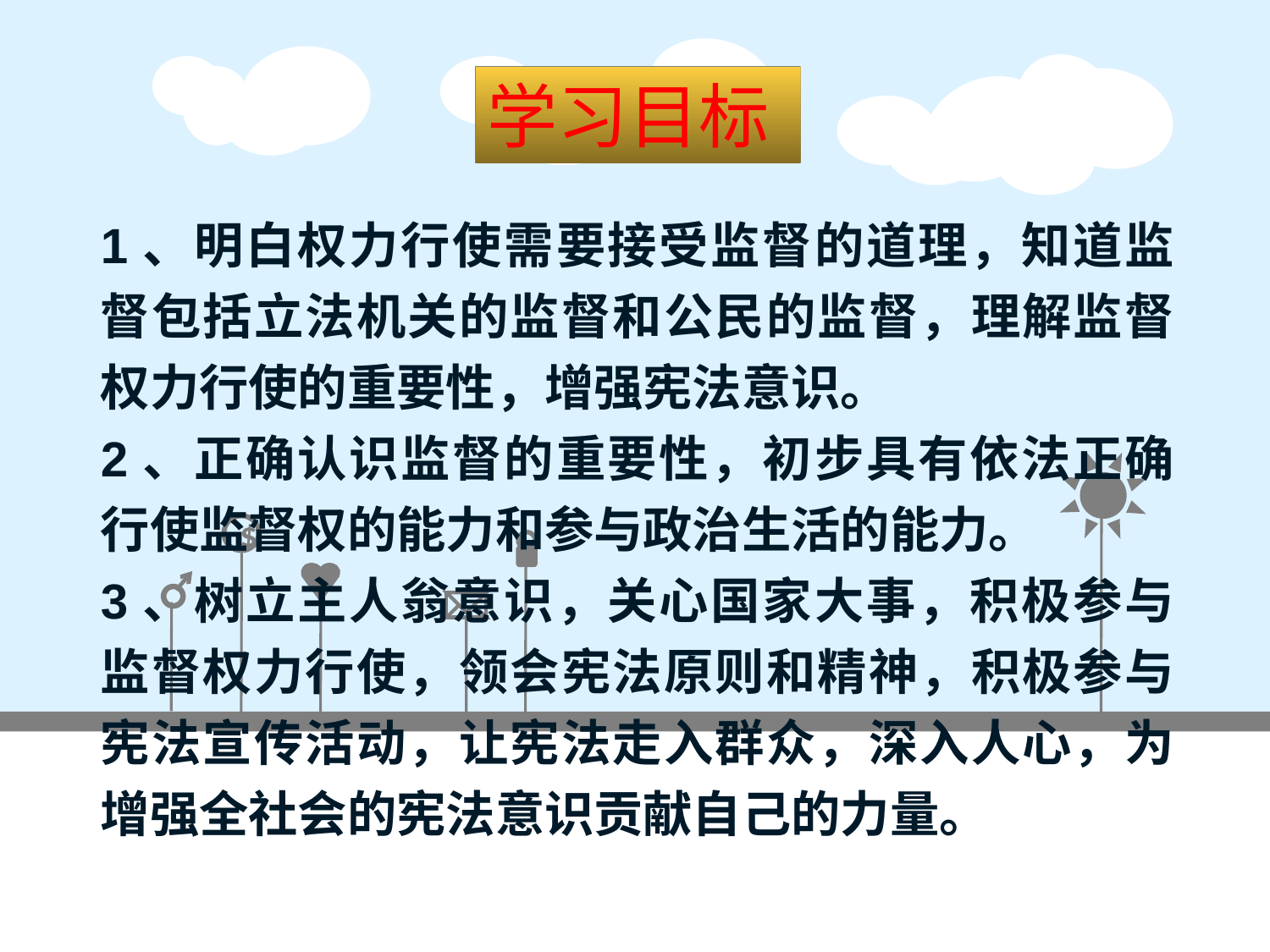

学习目标
1、明白权力行使需要接受监督的道理，知道监督包括立法机关的监督和公民的监督，理解监督权力行使的重要性，增强宪法意识。
2、正确认识监督的重要性，初步具有依法正确行使监督权的能力和参与政治生活的能力。
3、树立主人翁意识，关心国家大事，积极参与监督权力行使，领会宪法原则和精神，积极参与宪法宣传活动，让宪法走入群众，深入人心，为增强全社会的宪法意识贡献自己的力量。